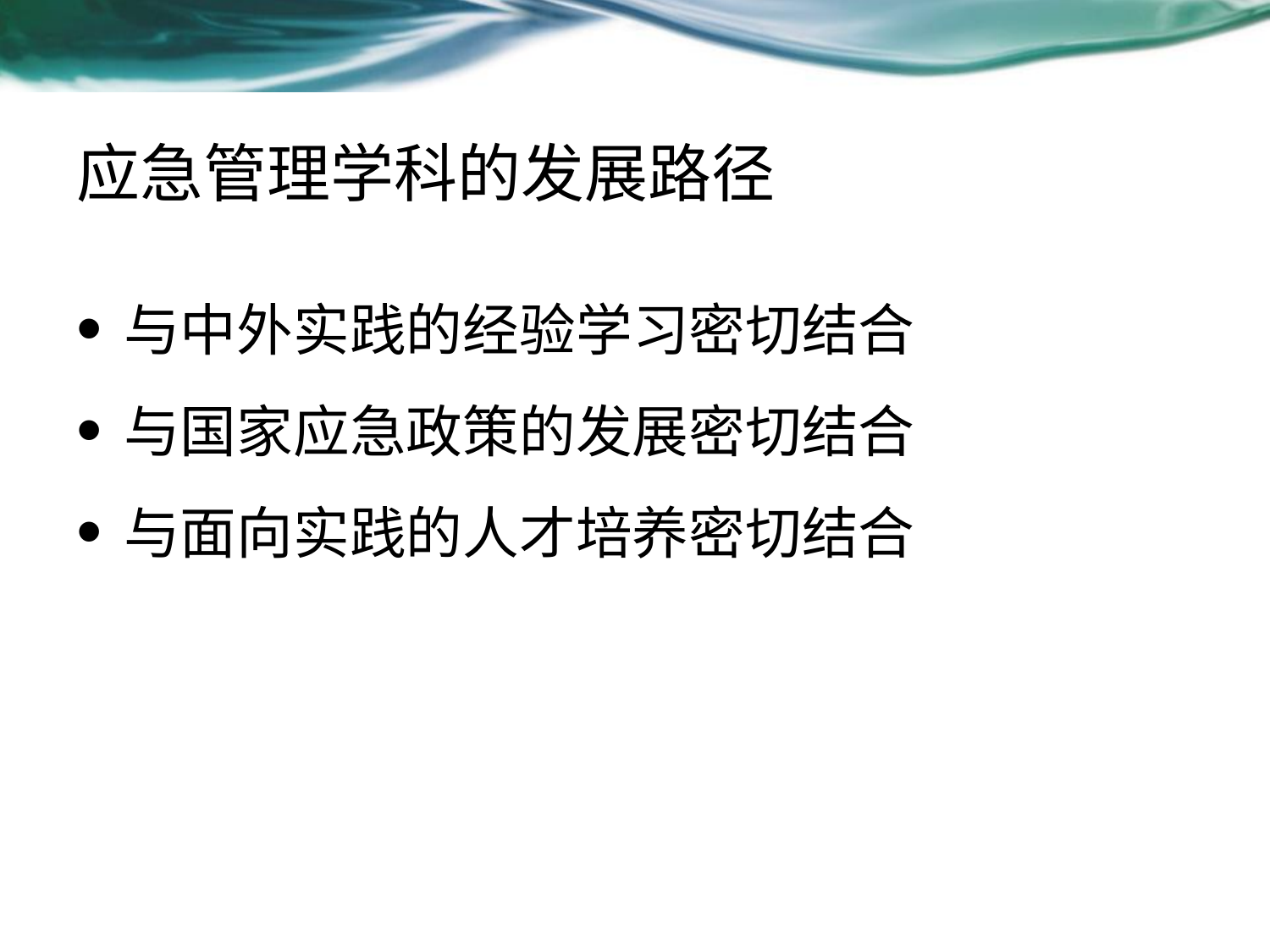

# 应急管理学科的发展路径
与中外实践的经验学习密切结合
与国家应急政策的发展密切结合
与面向实践的人才培养密切结合